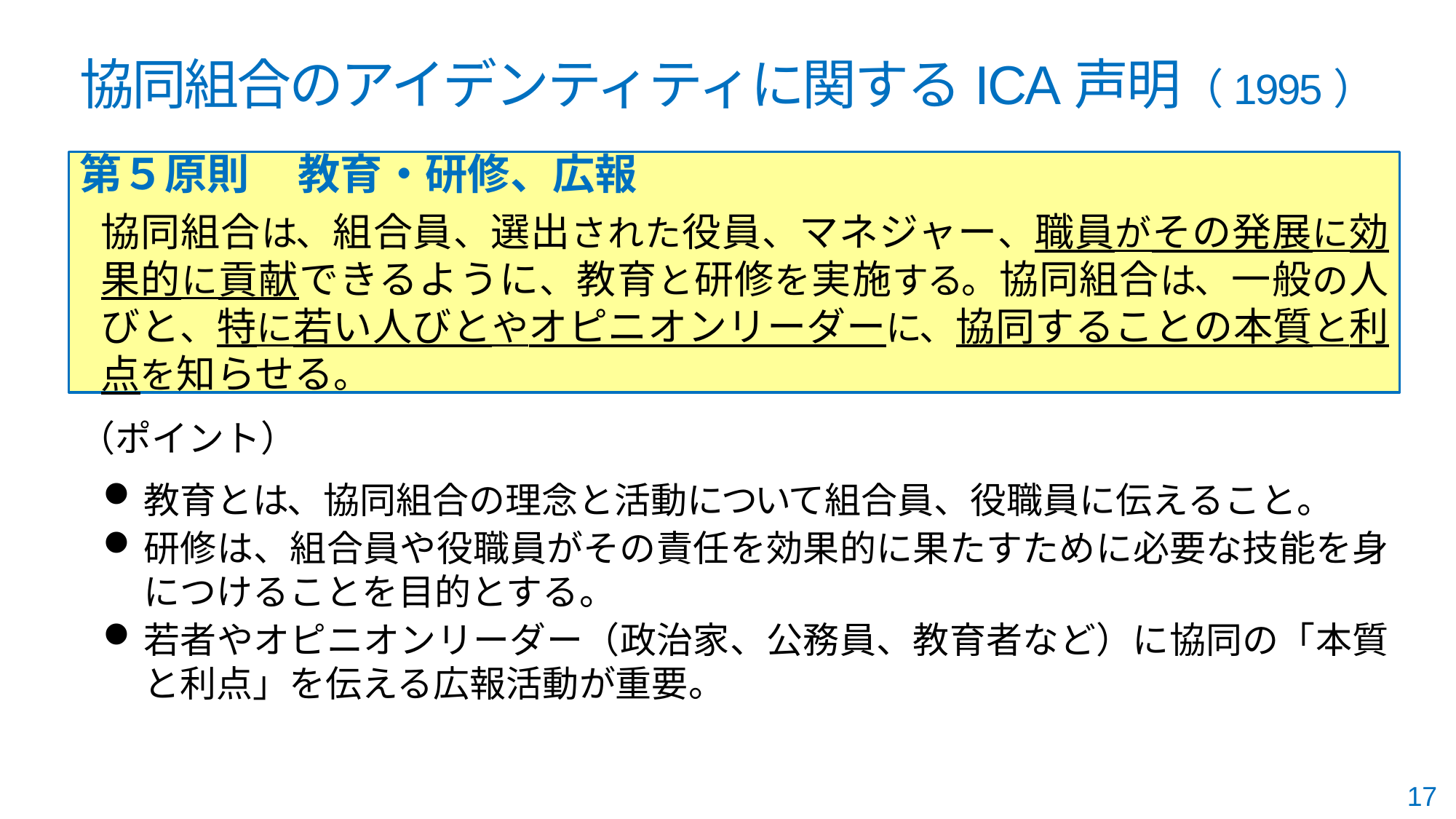

# 協同組合のアイデンティティに関するICA声明（1995）
第５原則	教育・研修、広報
協同組合は、組合員、選出された役員、マネジャー、職員がその発展に効果的に貢献できるように、教育と研修を実施する。協同組合は、一般の人びと、特に若い人びとやオピニオンリーダーに、協同することの本質と利点を知らせる。
（ポイント）
教育とは、協同組合の理念と活動について組合員、役職員に伝えること。
研修は、組合員や役職員がその責任を効果的に果たすために必要な技能を身につけることを目的とする。
若者やオピニオンリーダー（政治家、公務員、教育者など）に協同の「本質と利点」を伝える広報活動が重要。
17